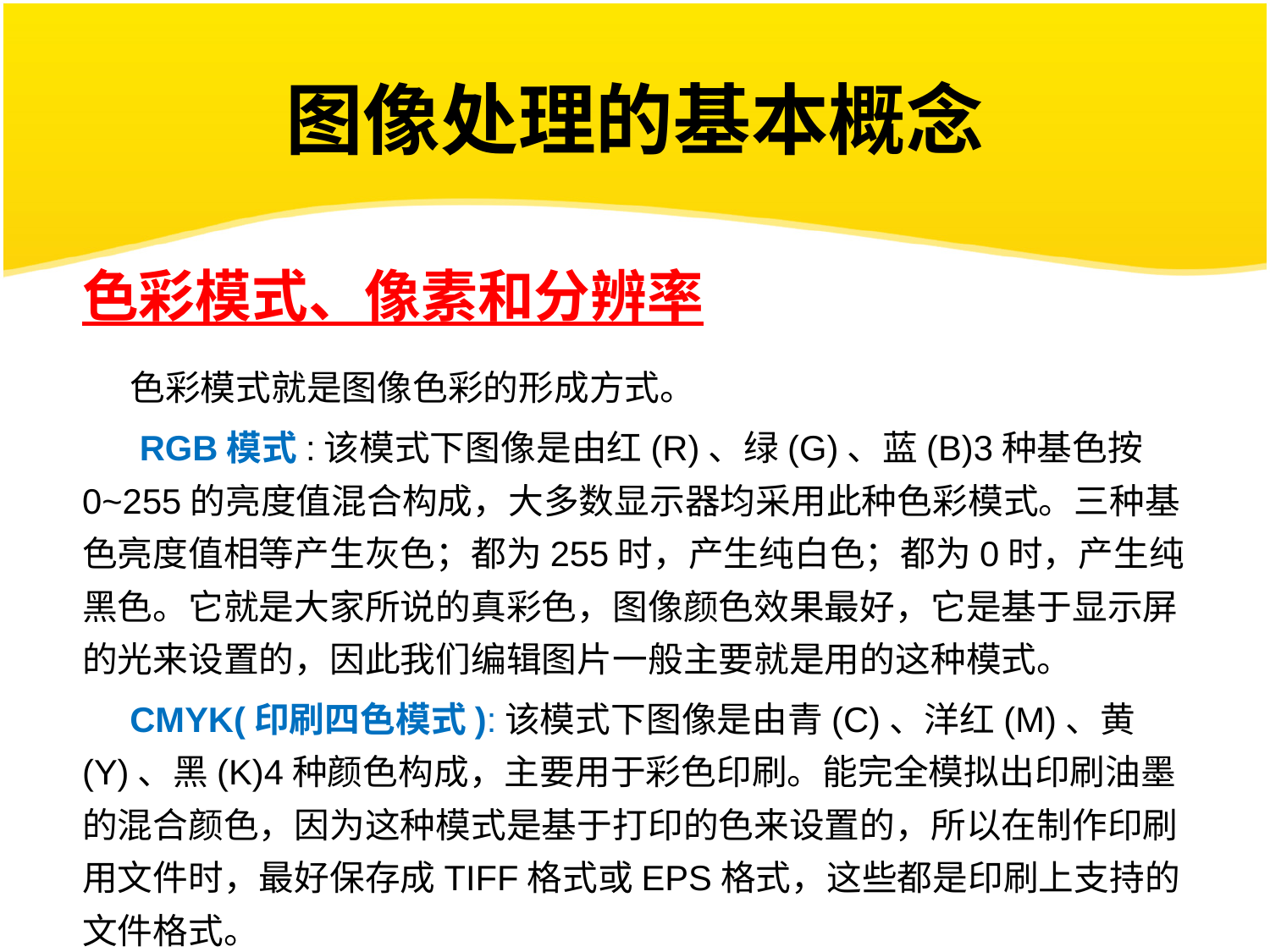

# 图像处理的基本概念
色彩模式、像素和分辨率

色彩模式就是图像色彩的形成方式。
 RGB模式:该模式下图像是由红(R)、绿(G)、蓝(B)3种基色按0~255的亮度值混合构成，大多数显示器均采用此种色彩模式。三种基色亮度值相等产生灰色；都为255时，产生纯白色；都为0时，产生纯黑色。它就是大家所说的真彩色，图像颜色效果最好，它是基于显示屏的光来设置的，因此我们编辑图片一般主要就是用的这种模式。
CMYK(印刷四色模式):该模式下图像是由青(C)、洋红(M)、黄(Y)、黑(K)4种颜色构成，主要用于彩色印刷。能完全模拟出印刷油墨的混合颜色，因为这种模式是基于打印的色来设置的，所以在制作印刷用文件时，最好保存成TIFF格式或EPS格式，这些都是印刷上支持的文件格式。